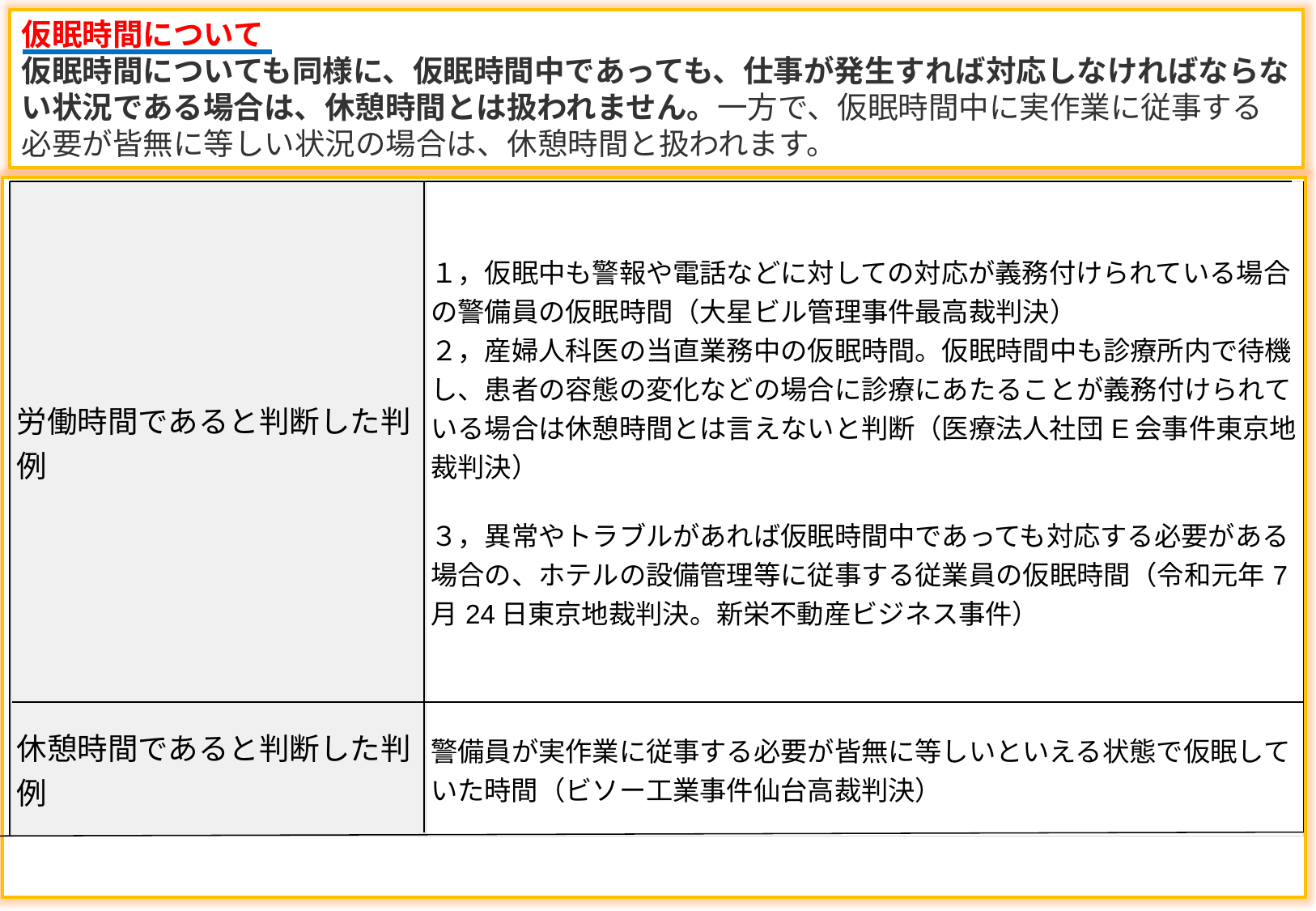

仮眠時間について
仮眠時間についても同様に、仮眠時間中であっても、仕事が発生すれば対応しなければならない状況である場合は、休憩時間とは扱われません。一方で、仮眠時間中に実作業に従事する必要が皆無に等しい状況の場合は、休憩時間と扱われます。

| 労働時間であると判断した判例 | １，仮眠中も警報や電話などに対しての対応が義務付けられている場合の警備員の仮眠時間（大星ビル管理事件最高裁判決）  ２，産婦人科医の当直業務中の仮眠時間。仮眠時間中も診療所内で待機し、患者の容態の変化などの場合に診療にあたることが義務付けられている場合は休憩時間とは言えないと判断（医療法人社団E会事件東京地裁判決）   ３，異常やトラブルがあれば仮眠時間中であっても対応する必要がある場合の、ホテルの設備管理等に従事する従業員の仮眠時間（令和元年7月24日東京地裁判決。新栄不動産ビジネス事件） |
| --- | --- |
| 休憩時間であると判断した判例 | 警備員が実作業に従事する必要が皆無に等しいといえる状態で仮眠していた時間（ビソー工業事件仙台高裁判決） |